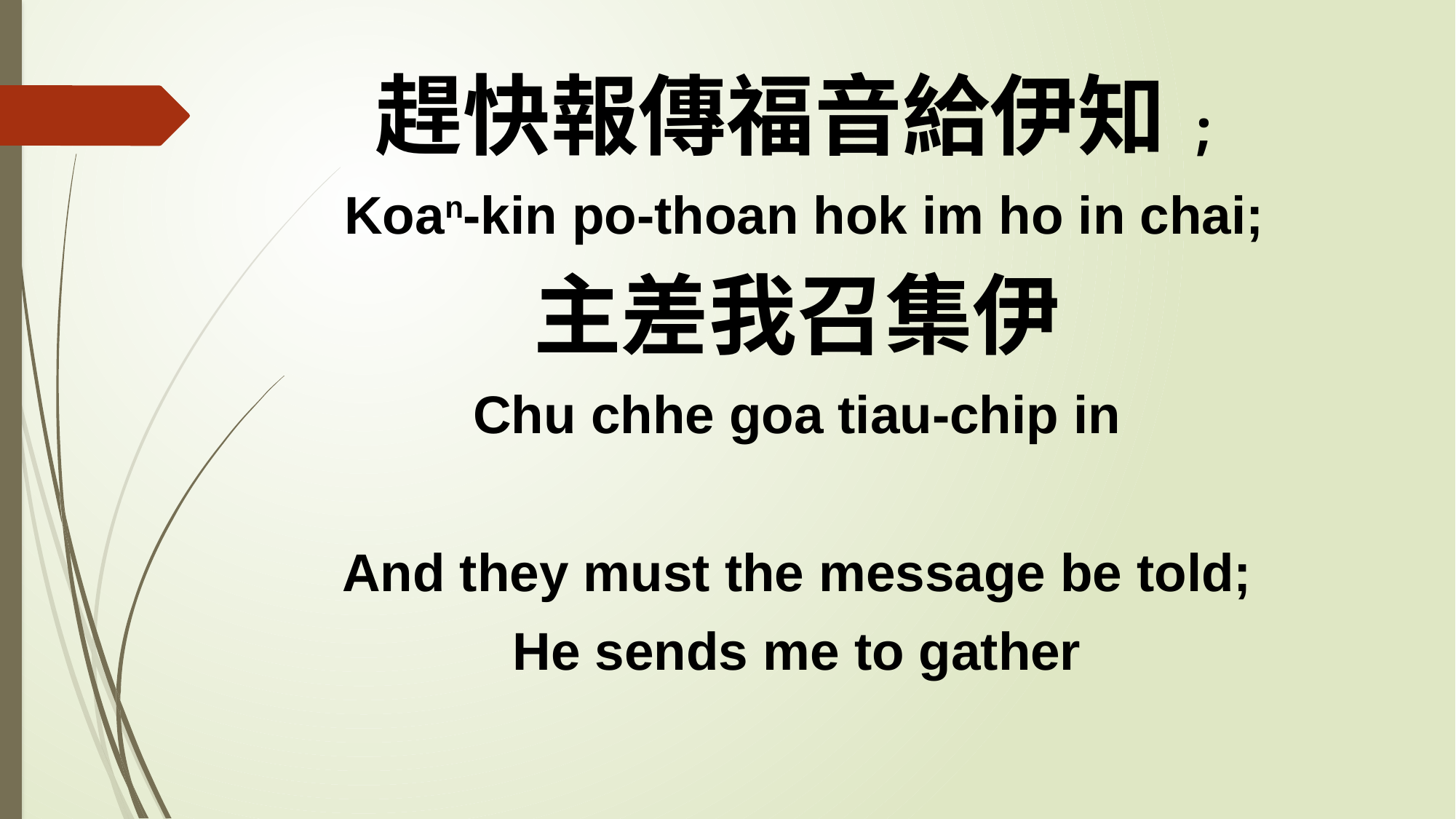

趕快報傳福音給伊知;
 Koan-kin po-thoan hok im ho in chai;
主差我召集伊
Chu chhe goa tiau-chip in

And they must the message be told;
He sends me to gather